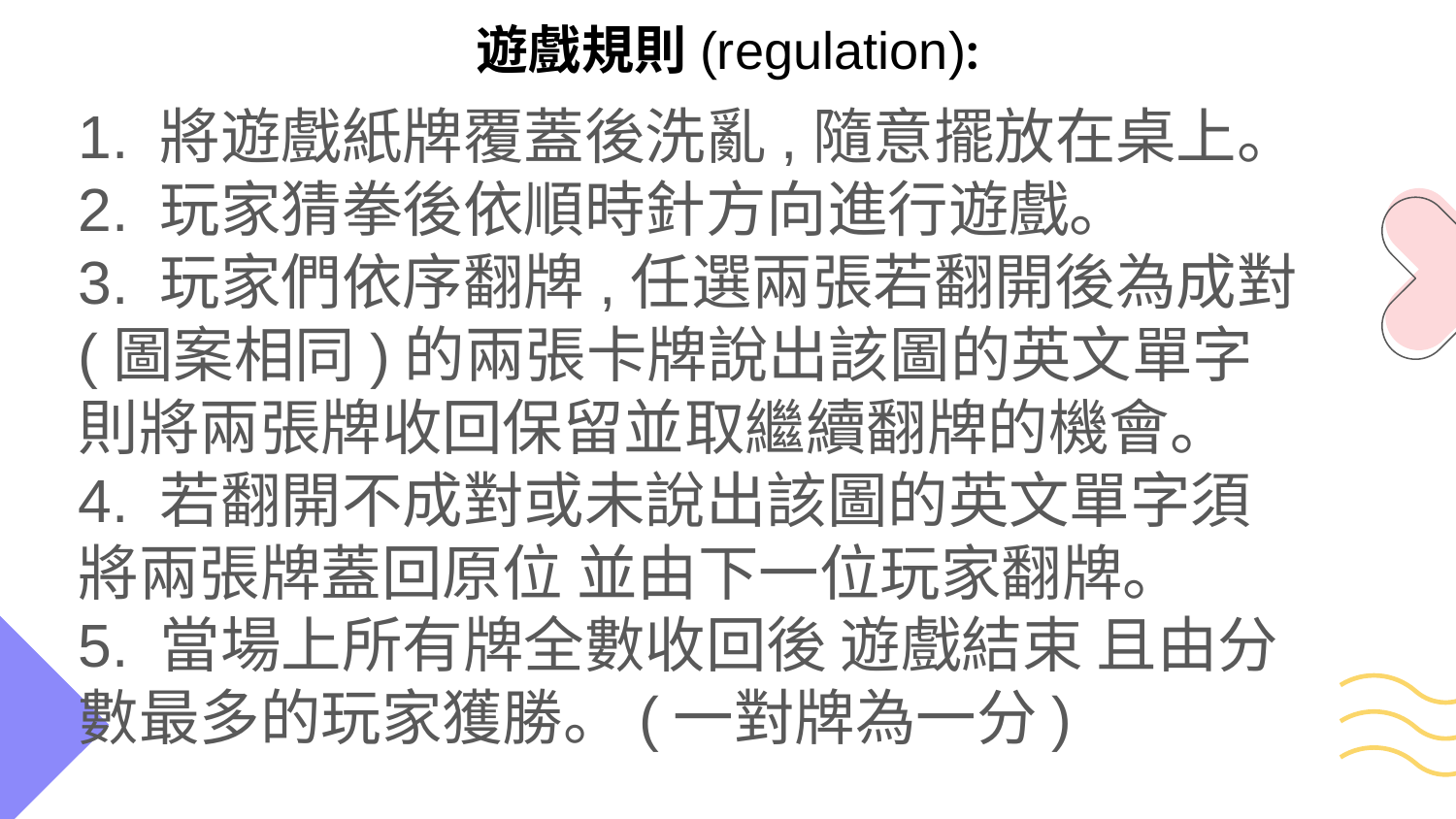

遊戲規則(regulation):
1. 將遊戲紙牌覆蓋後洗亂,隨意擺放在桌上。2. 玩家猜拳後依順時針方向進行遊戲。
3. 玩家們依序翻牌,任選兩張若翻開後為成對(圖案相同)的兩張卡牌說出該圖的英文單字則將兩張牌收回保留並取繼續翻牌的機會。
4. 若翻開不成對或未說出該圖的英文單字須將兩張牌蓋回原位 並由下一位玩家翻牌。
5. 當場上所有牌全數收回後 遊戲結束 且由分數最多的玩家獲勝。(一對牌為一分)